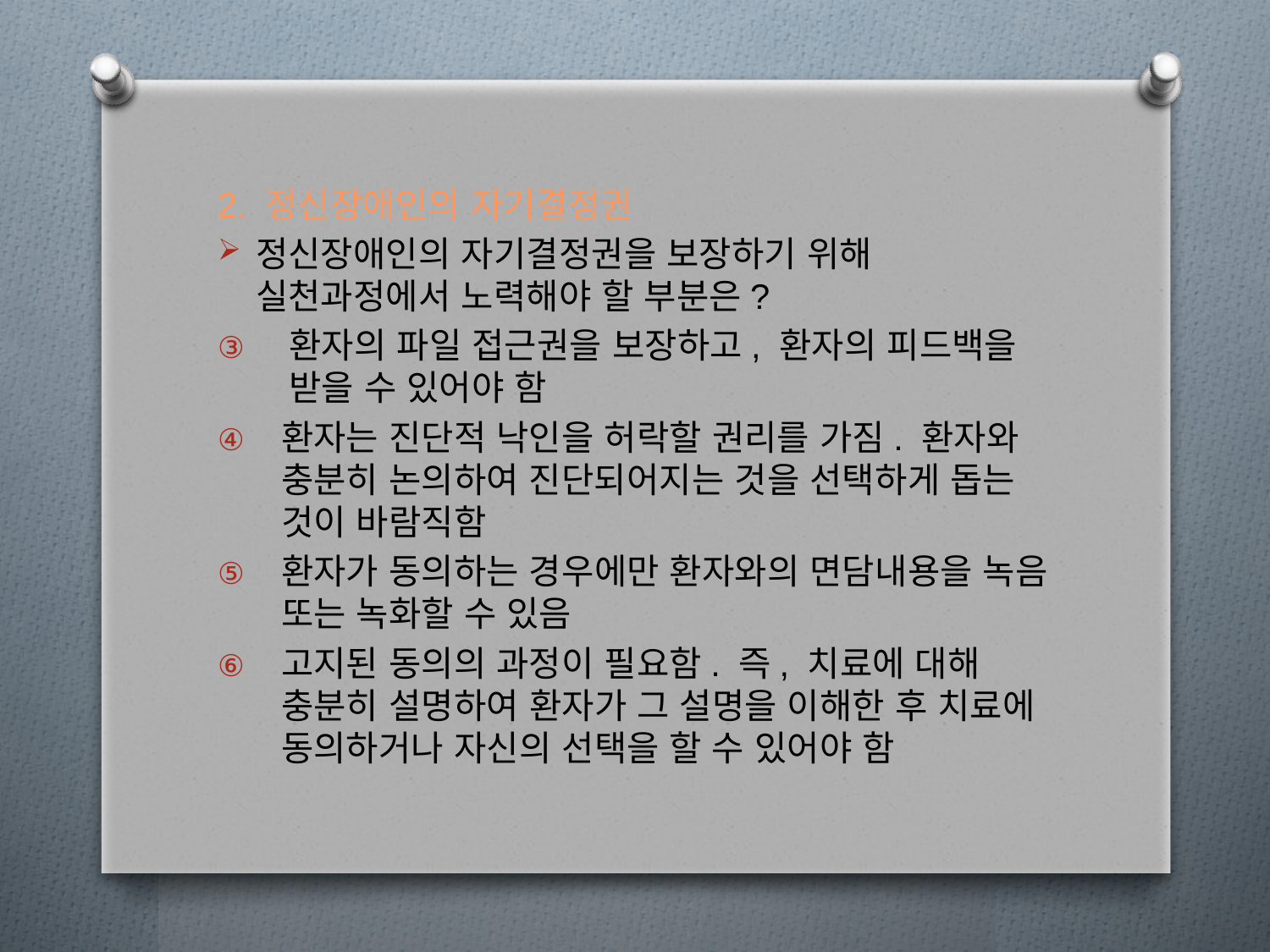

2. 정신장애인의 자기결정권
정신장애인의 자기결정권을 보장하기 위해 실천과정에서 노력해야 할 부분은?
환자의 파일 접근권을 보장하고, 환자의 피드백을 받을 수 있어야 함
환자는 진단적 낙인을 허락할 권리를 가짐. 환자와 충분히 논의하여 진단되어지는 것을 선택하게 돕는 것이 바람직함
환자가 동의하는 경우에만 환자와의 면담내용을 녹음 또는 녹화할 수 있음
고지된 동의의 과정이 필요함. 즉, 치료에 대해 충분히 설명하여 환자가 그 설명을 이해한 후 치료에 동의하거나 자신의 선택을 할 수 있어야 함